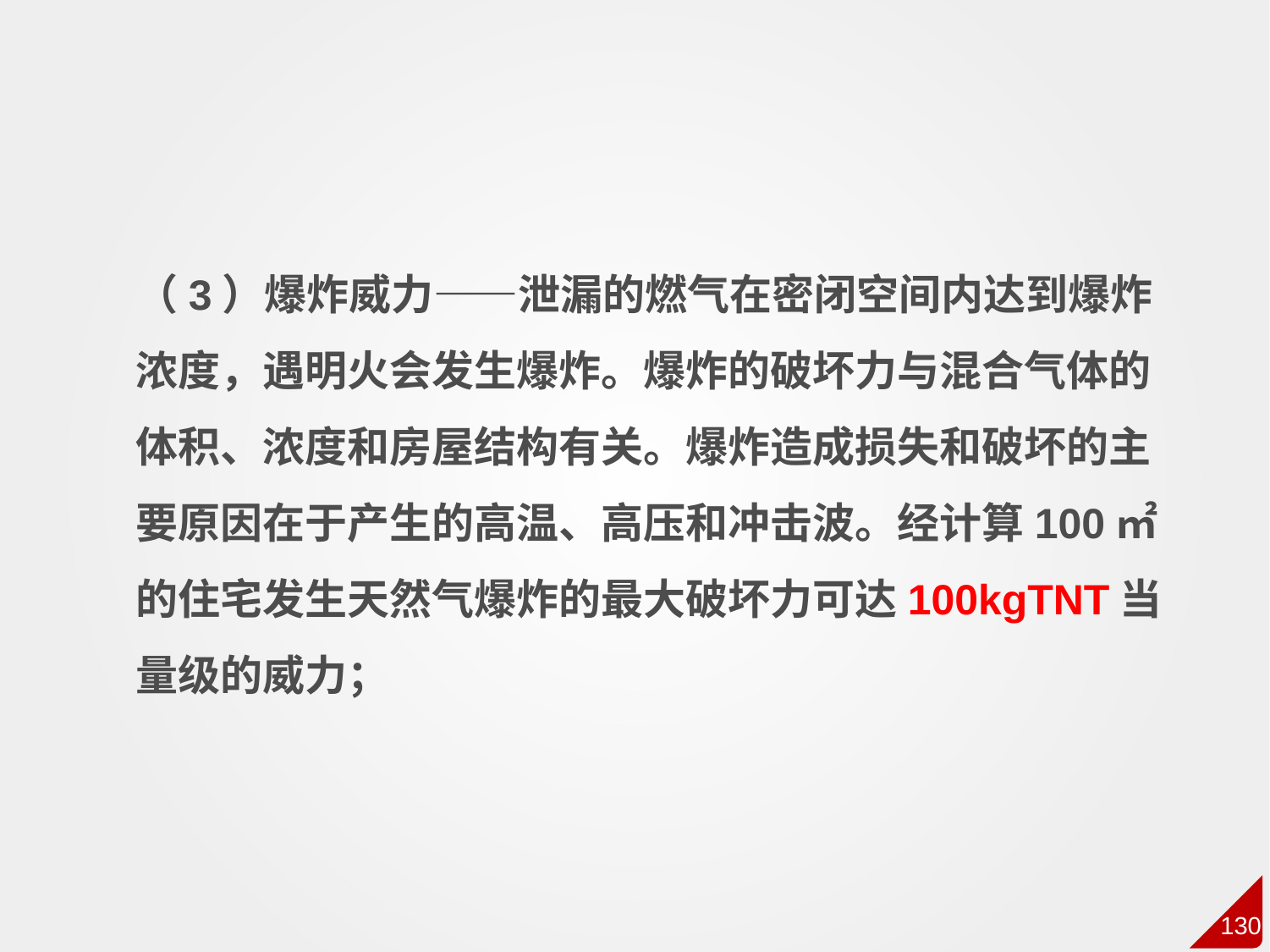

（3）爆炸威力——泄漏的燃气在密闭空间内达到爆炸浓度，遇明火会发生爆炸。爆炸的破坏力与混合气体的体积、浓度和房屋结构有关。爆炸造成损失和破坏的主要原因在于产生的高温、高压和冲击波。经计算100㎡的住宅发生天然气爆炸的最大破坏力可达100kgTNT当量级的威力；